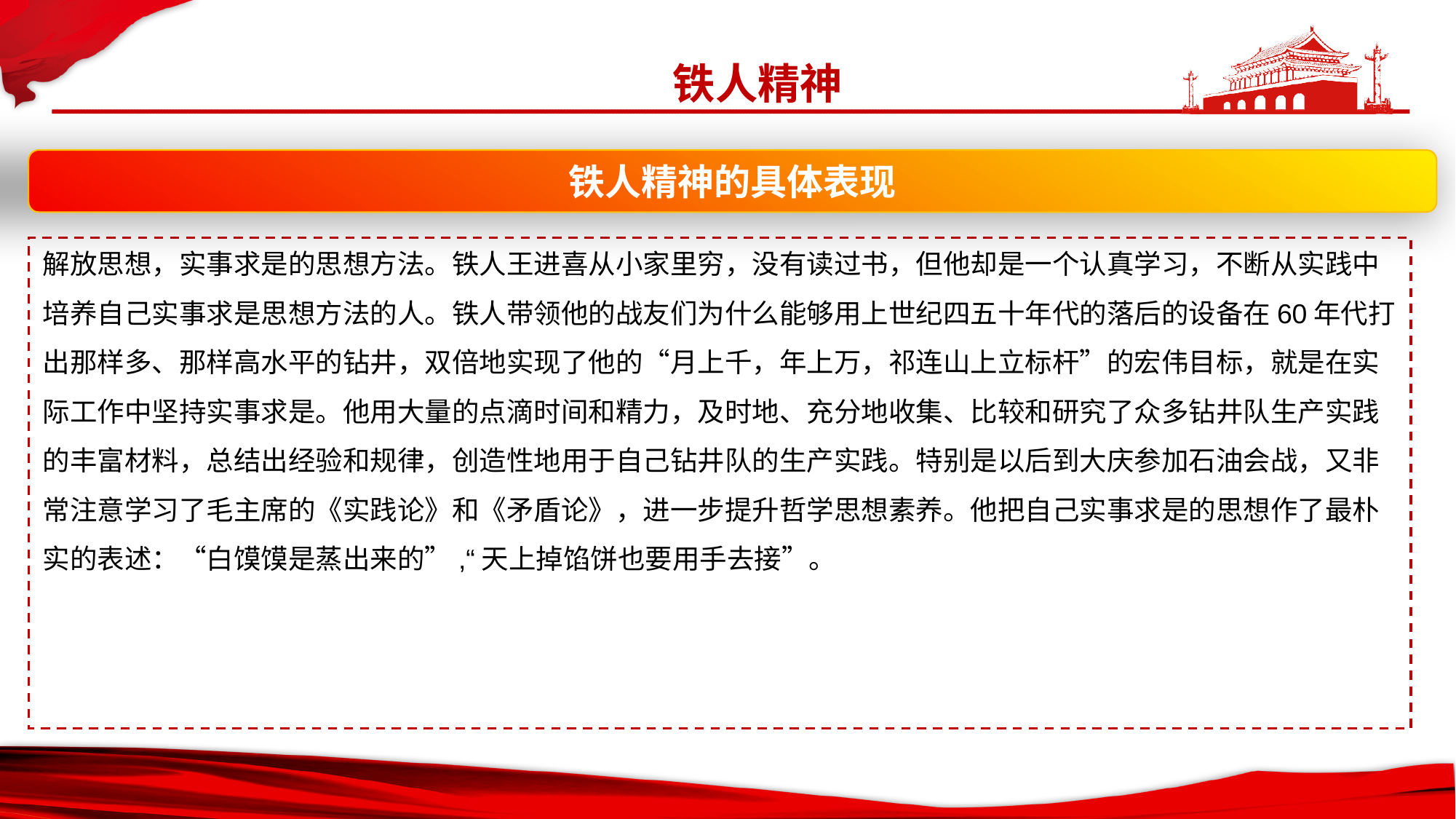

铁人精神
铁人精神的具体表现
解放思想，实事求是的思想方法。铁人王进喜从小家里穷，没有读过书，但他却是一个认真学习，不断从实践中培养自己实事求是思想方法的人。铁人带领他的战友们为什么能够用上世纪四五十年代的落后的设备在60年代打出那样多、那样高水平的钻井，双倍地实现了他的“月上千，年上万，祁连山上立标杆”的宏伟目标，就是在实际工作中坚持实事求是。他用大量的点滴时间和精力，及时地、充分地收集、比较和研究了众多钻井队生产实践的丰富材料，总结出经验和规律，创造性地用于自己钻井队的生产实践。特别是以后到大庆参加石油会战，又非常注意学习了毛主席的《实践论》和《矛盾论》，进一步提升哲学思想素养。他把自己实事求是的思想作了最朴实的表述：“白馍馍是蒸出来的”,“天上掉馅饼也要用手去接”。